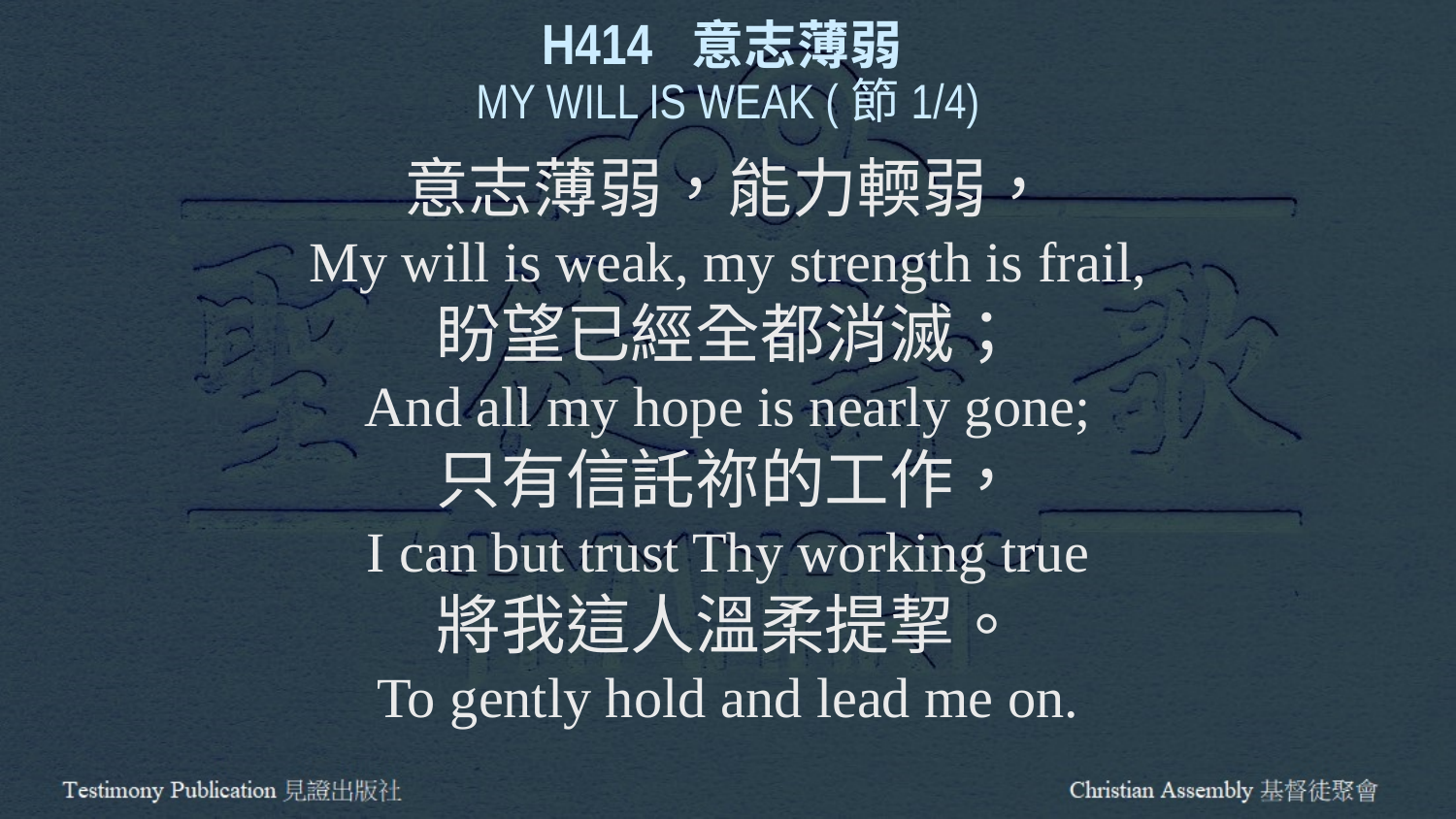

H414  意志薄弱
MY WILL IS WEAK (節1/4)
意志薄弱，能力輭弱，
My will is weak, my strength is frail,
盼望已經全都消滅；
And all my hope is nearly gone;
只有信託祢的工作，
I can but trust Thy working true
將我這人溫柔提挈。
To gently hold and lead me on.